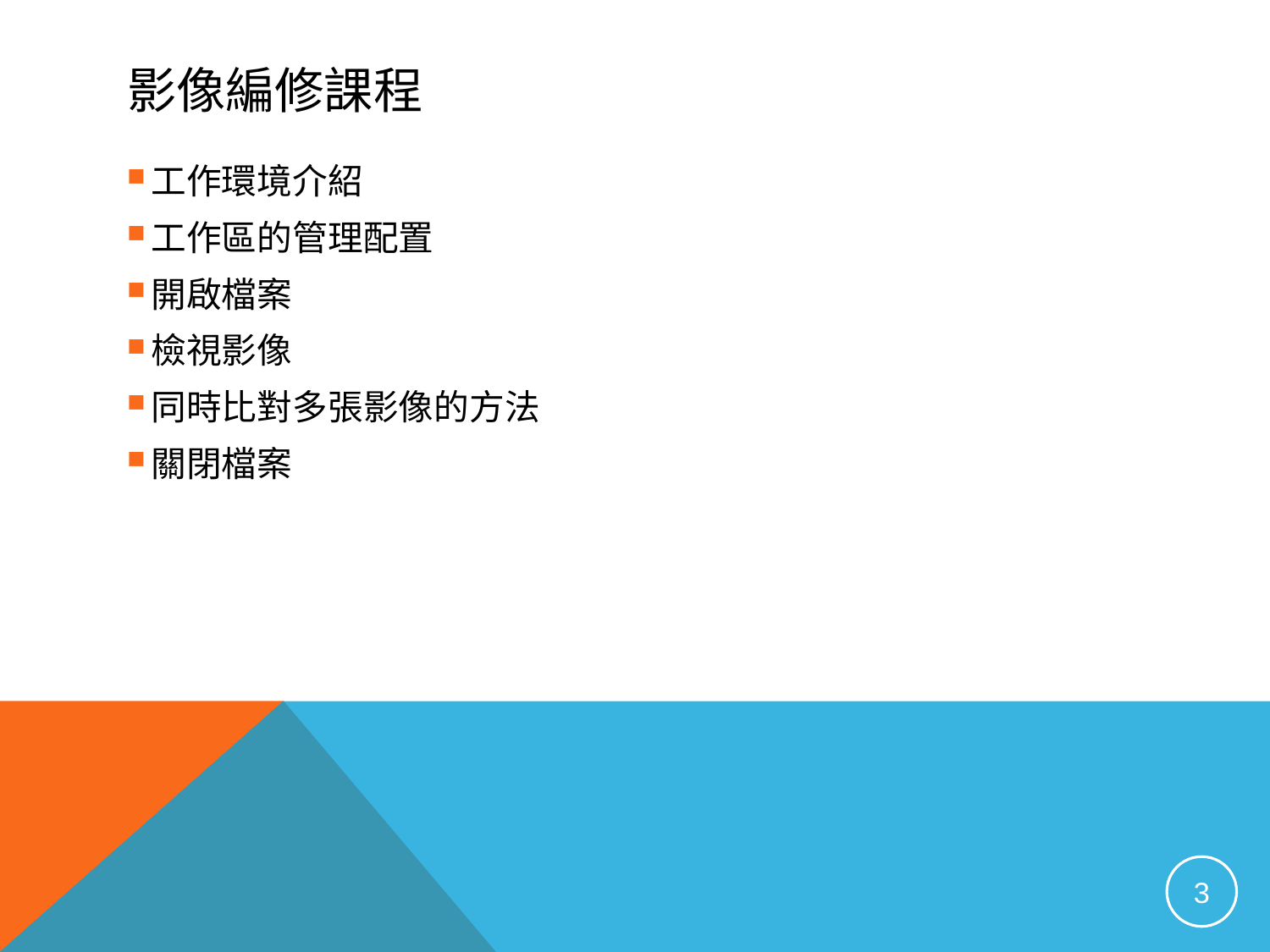

# 影像編修課程
工作環境介紹
工作區的管理配置
開啟檔案
檢視影像
同時比對多張影像的方法
關閉檔案

3